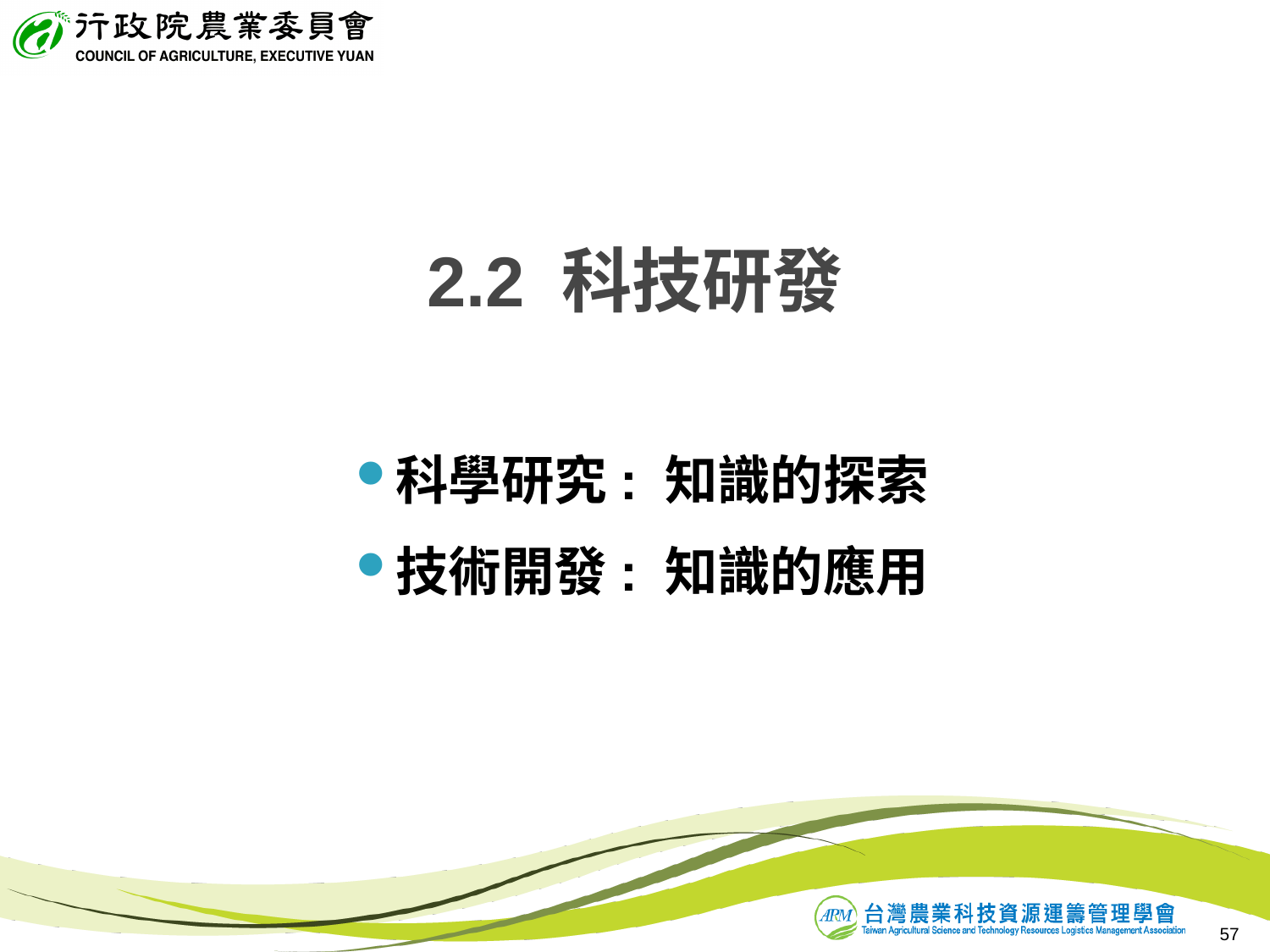

2.2 科技研發
科學研究: 知識的探索
技術開發: 知識的應用
57